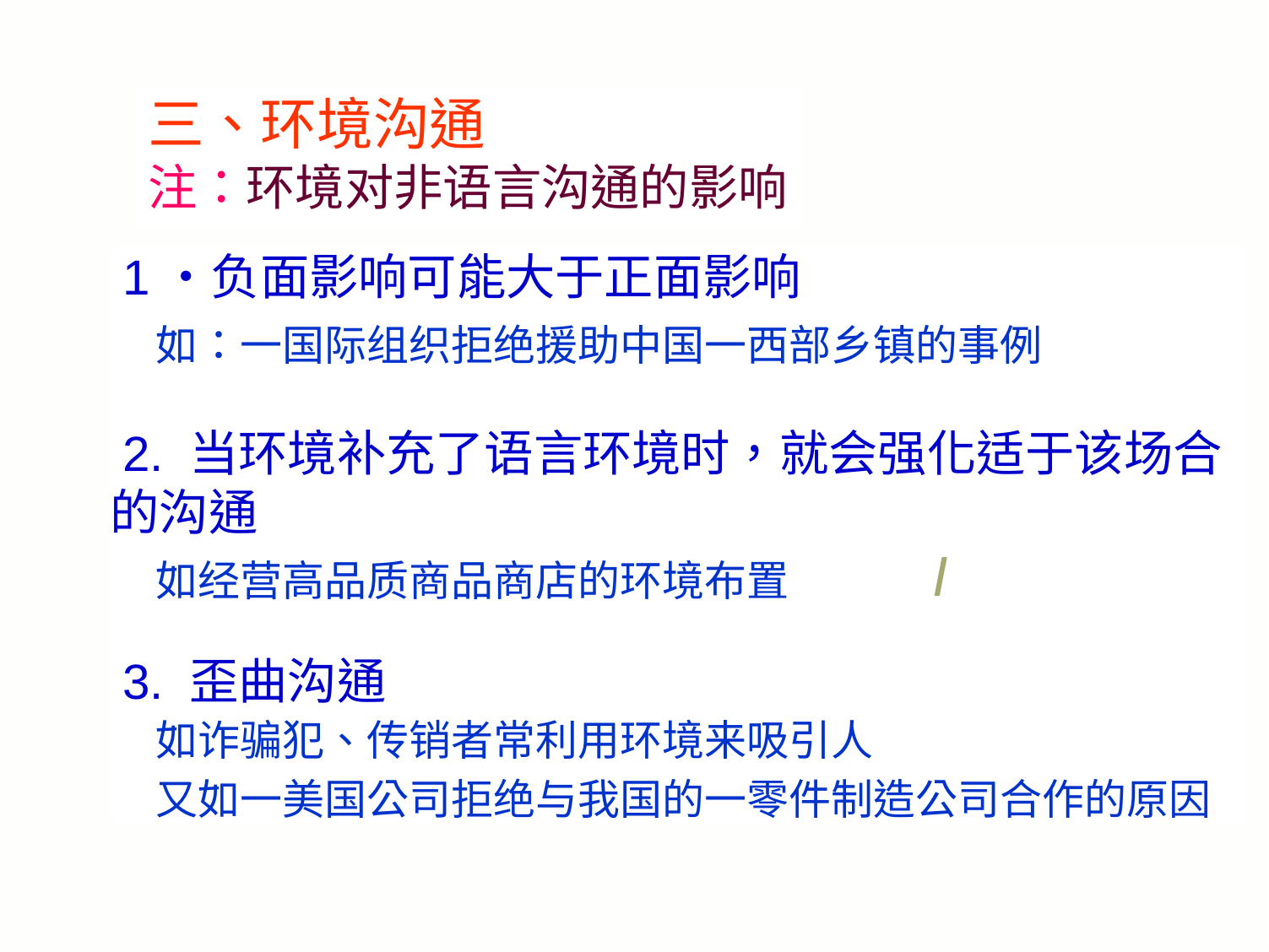

三、环境沟通
注：环境对非语言沟通的影响
1・负面影响可能大于正面影响
如：一国际组织拒绝援助中国一西部乡镇的事例
2. 当环境补充了语言环境时，就会强化适于该场合的沟通
如经营高品质商品商店的环境布置              I
3. 歪曲沟通
如诈骗犯、传销者常利用环境来吸引人
又如一美国公司拒绝与我国的一零件制造公司合作的原因